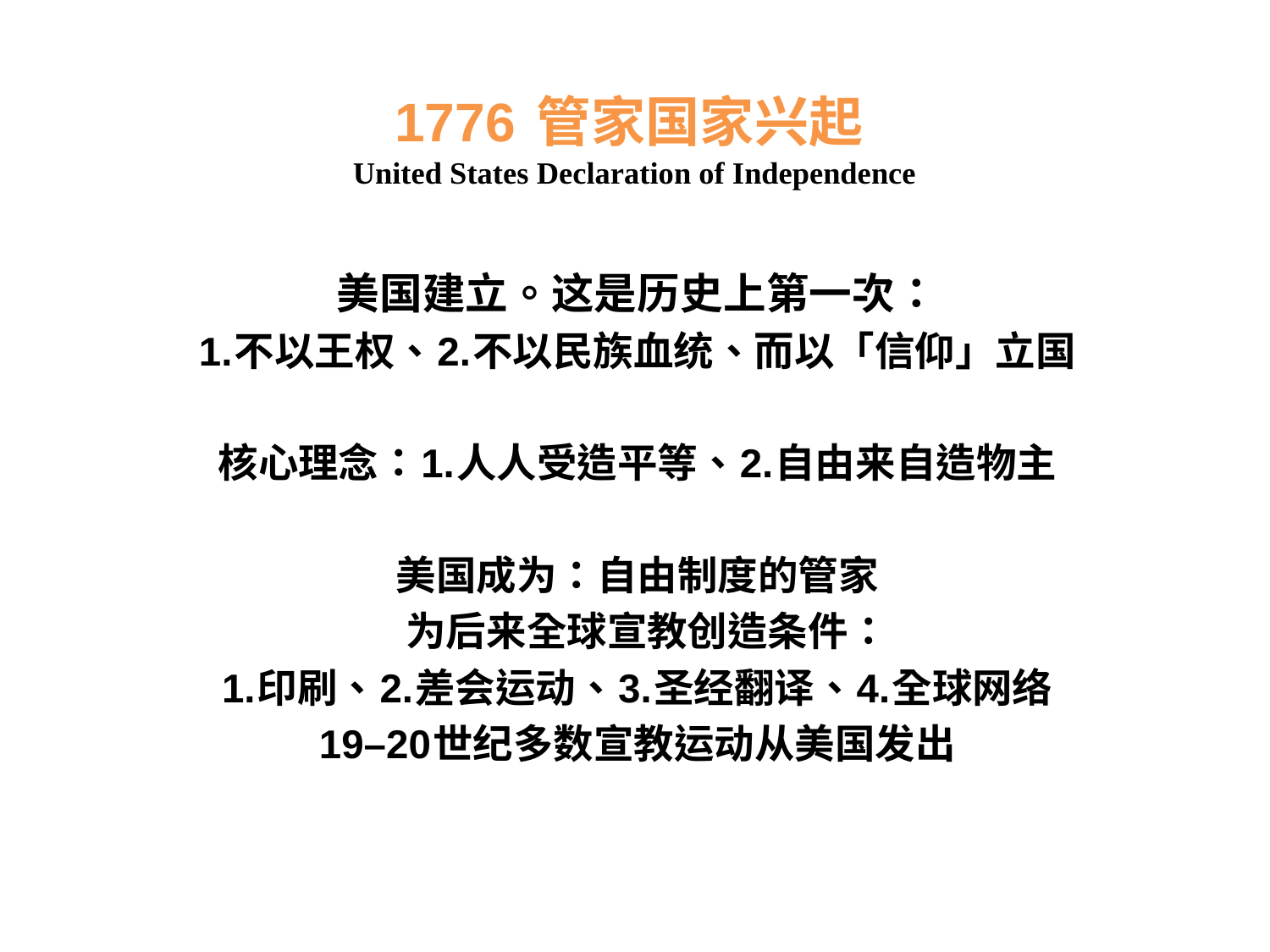

# 1776 管家国家兴起 United States Declaration of Independence

美国建立。这是历史上第一次：
1.不以王权、2.不以民族血统、而以「信仰」立国

核心理念：1.人人受造平等、2.自由来自造物主

美国成为：自由制度的管家
  为后来全球宣教创造条件：
1.印刷、2.差会运动、3.圣经翻译、4.全球网络
19–20世纪多数宣教运动从美国发出